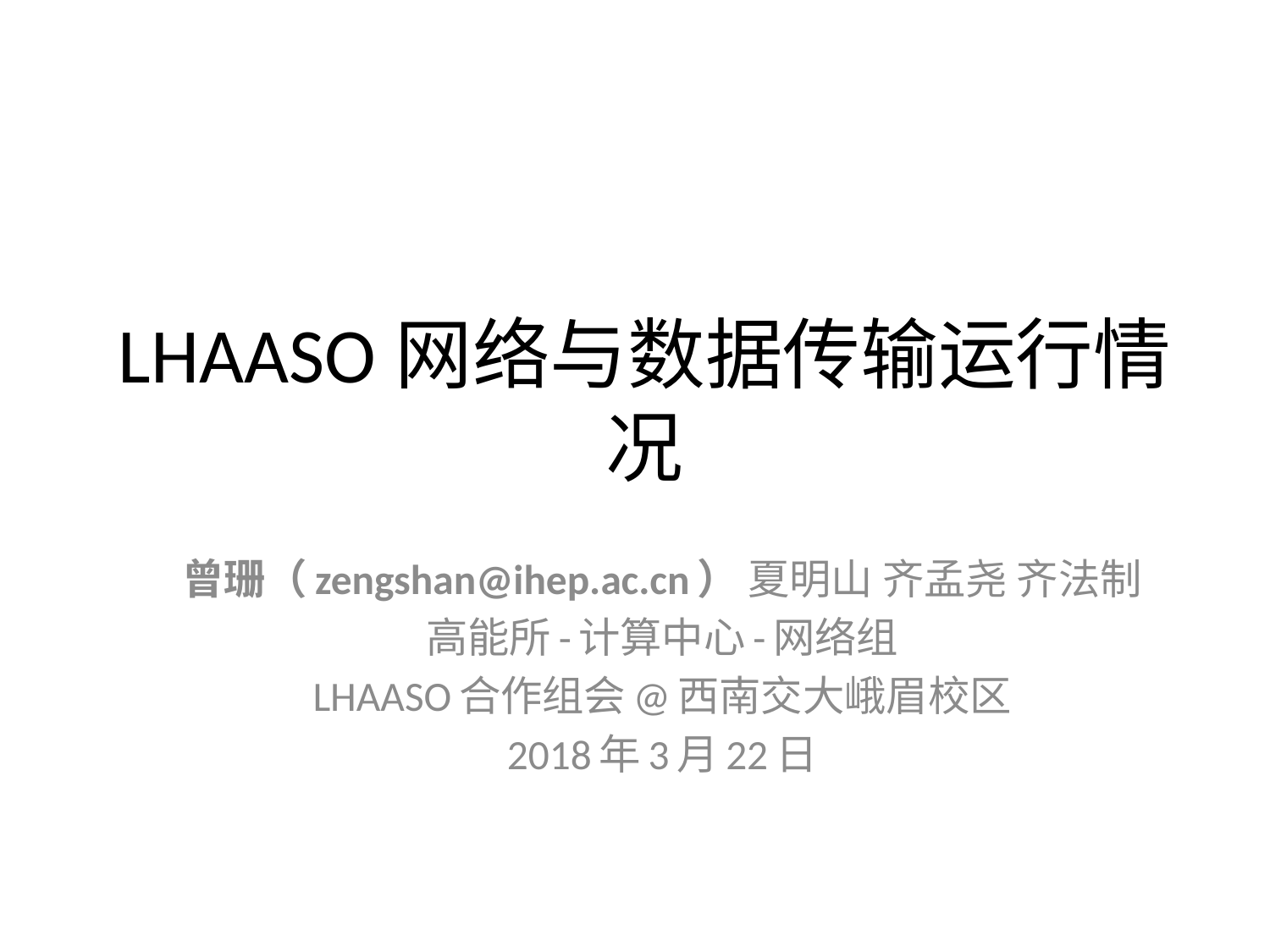

# LHAASO网络与数据传输运行情况
曾珊（zengshan@ihep.ac.cn） 夏明山 齐孟尧 齐法制
高能所-计算中心-网络组
LHAASO合作组会@西南交大峨眉校区
2018年3月22日